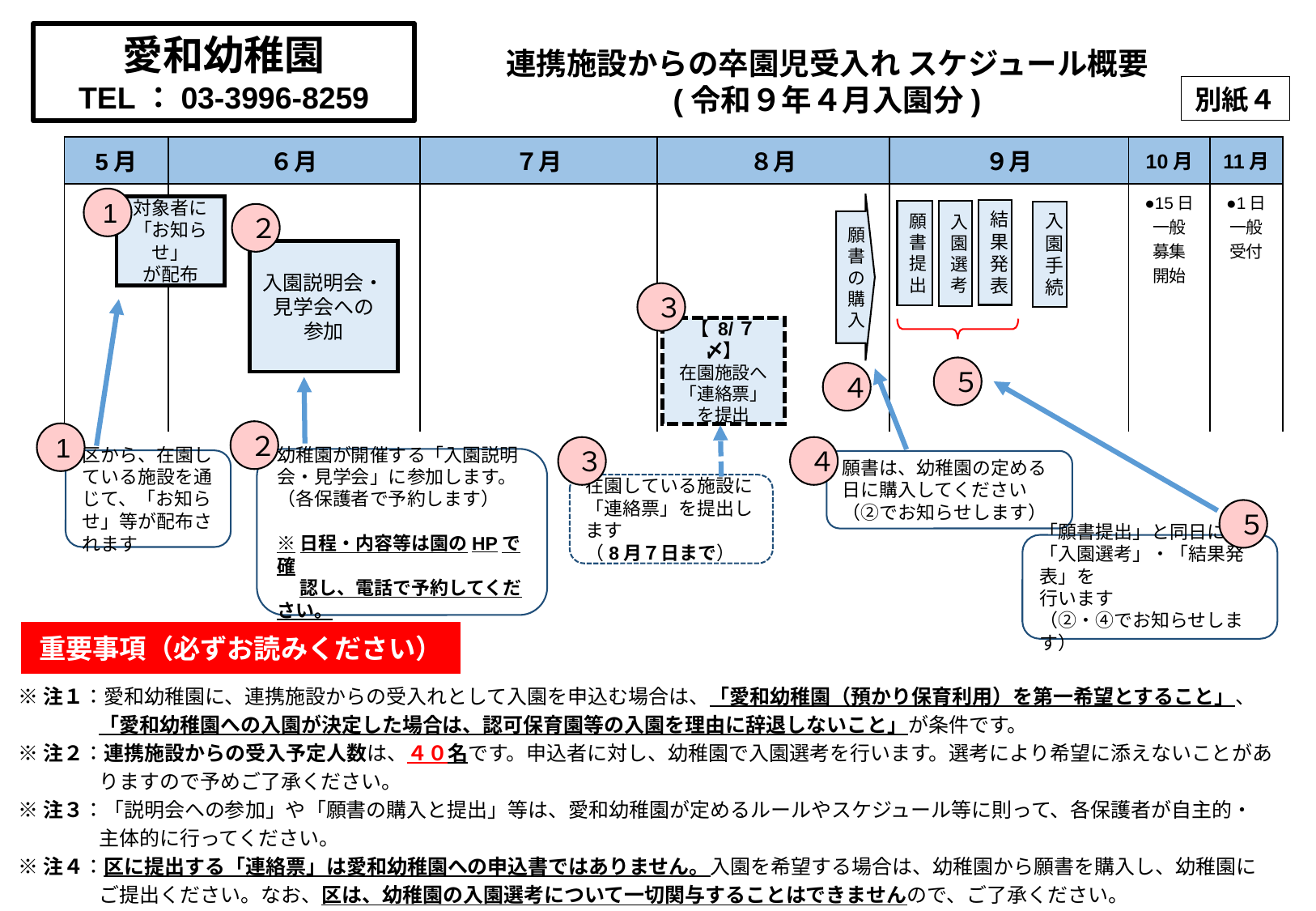

愛和幼稚園
TEL：03-3996-8259
連携施設からの卒園児受入れ スケジュール概要
(令和９年４月入園分)
別紙４
|  |  | 5月 | ６月 | ７月 | ８月 | ９月 | 10月 | 11月 |
| --- | --- | --- | --- | --- | --- | --- | --- | --- |
|  |  |  |  |  |  |  | ●15日 一般 募集 開始 | ●1日 一般 受付 |
|  |  |  |  |  |  |  |  |  |
1
願書の
購入
対象者に
「お知らせ」
が配布
結果発表
願書提出
入園選考
入園手続
２
入園説明会・見学会への
参加

３
【 8/７〆】
在園施設へ
「連絡票」
を提出
５
４
２
1
３
４
幼稚園が開催する「入園説明会・見学会」に参加します。
（各保護者で予約します）

※日程・内容等は園のHPで確
　 認し、電話で予約してください。
区から、在園している施設を通じて、「お知らせ」等が配布されます
願書は、幼稚園の定める日に購入してください
（②でお知らせします）
在園している施設に
「連絡票」を提出します
（8月７日まで）
５
「願書提出」と同日に、
「入園選考」・「結果発表」を
行います
（②・④でお知らせします）
重要事項（必ずお読みください）
※注１：愛和幼稚園に、連携施設からの受入れとして入園を申込む場合は、「愛和幼稚園（預かり保育利用）を第一希望とすること」、
　　　　「愛和幼稚園への入園が決定した場合は、認可保育園等の入園を理由に辞退しないこと」が条件です。
※注２：連携施設からの受入予定人数は、４０名です。申込者に対し、幼稚園で入園選考を行います。選考により希望に添えないことがあ
　　　　りますので予めご了承ください。
※注３：「説明会への参加」や「願書の購入と提出」等は、愛和幼稚園が定めるルールやスケジュール等に則って、各保護者が自主的・
　　　　主体的に行ってください。
※注４：区に提出する「連絡票」は愛和幼稚園への申込書ではありません。入園を希望する場合は、幼稚園から願書を購入し、幼稚園に
　　　　ご提出ください。なお、区は、幼稚園の入園選考について一切関与することはできませんので、ご了承ください。